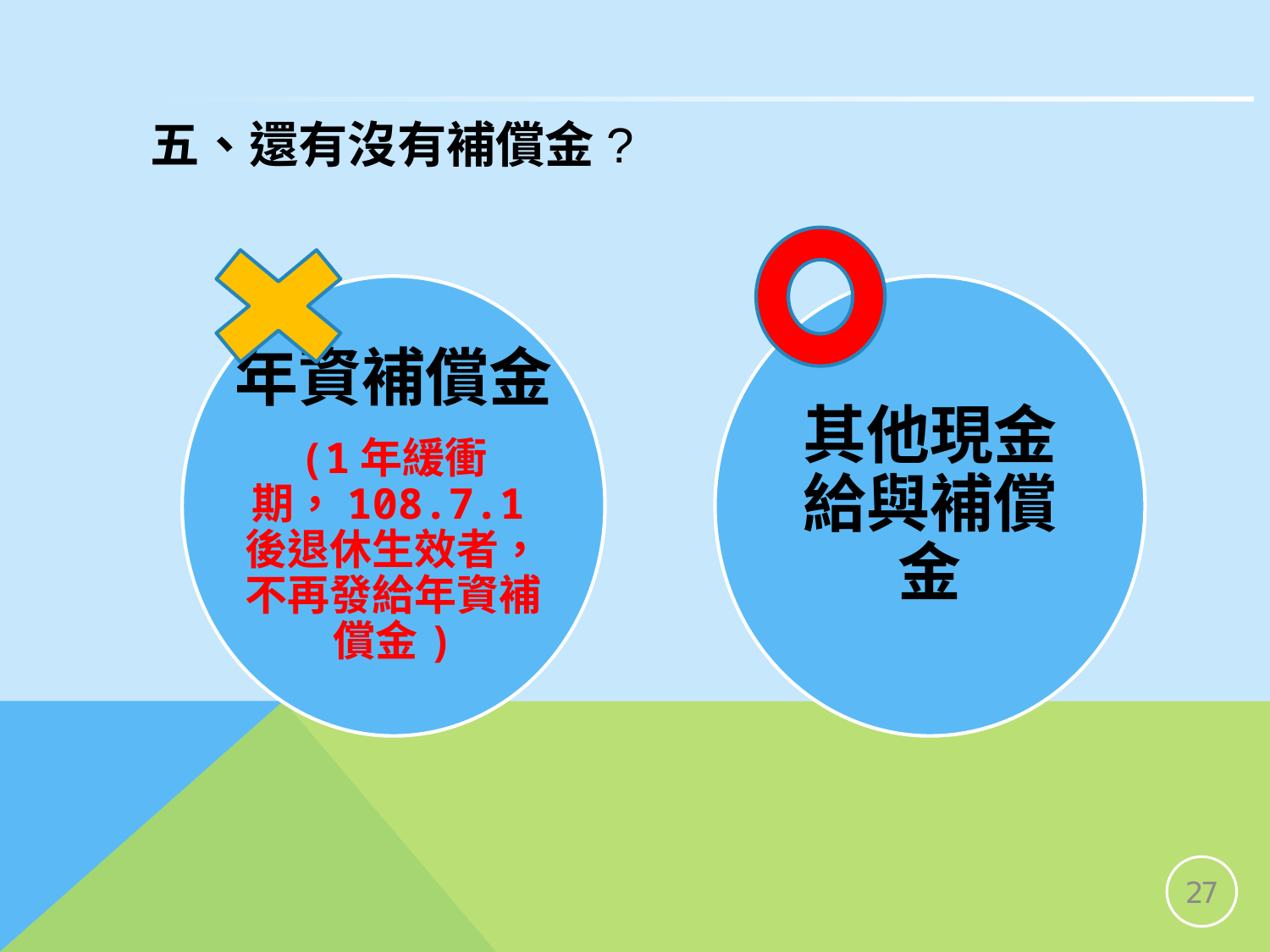

# 五、還有沒有補償金?

年資補償金
(1年緩衝期，108.7.1後退休生效者，不再發給年資補償金)

其他現金給與補償金
27